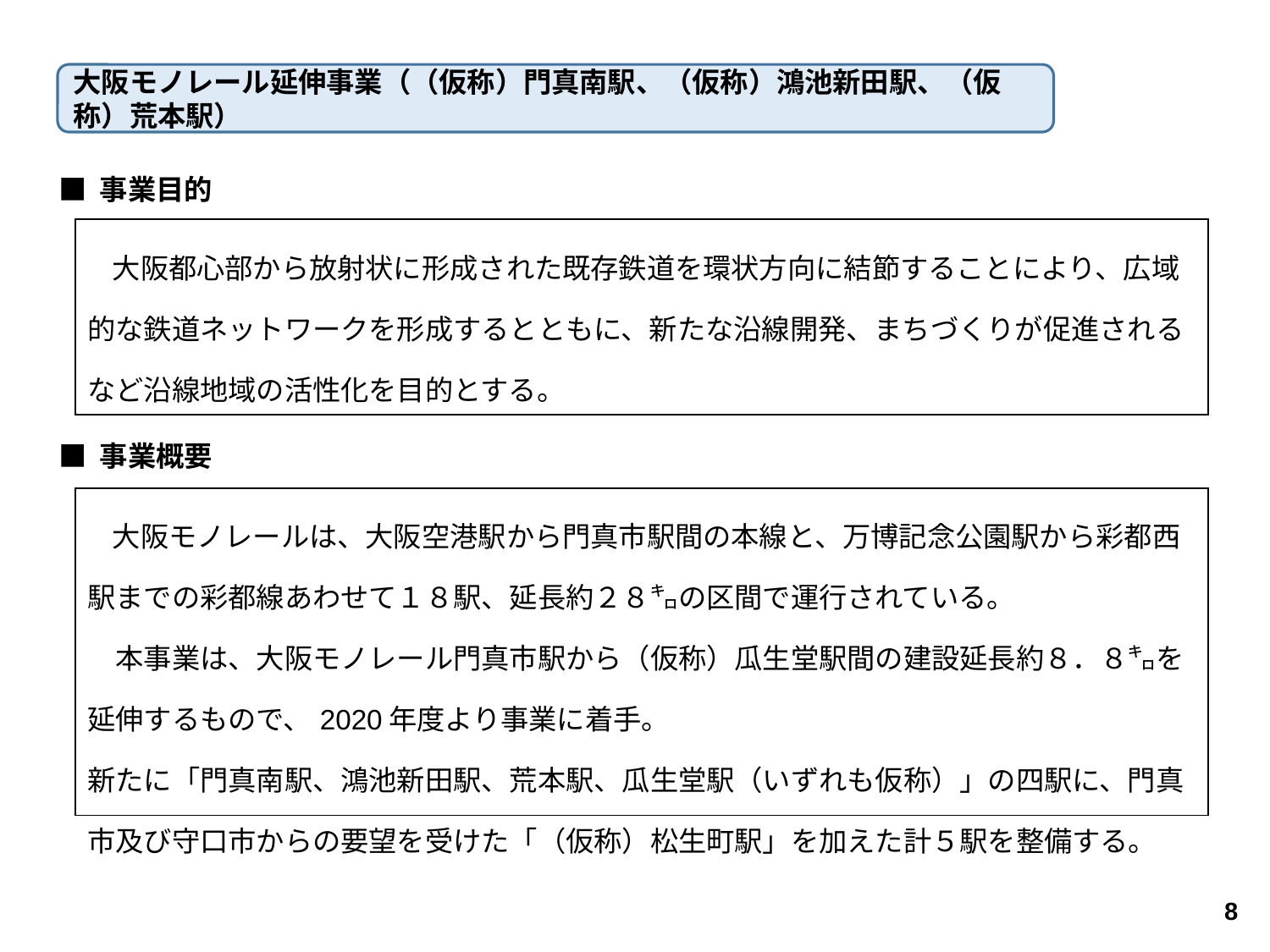

大阪モノレール延伸事業（（仮称）門真南駅、（仮称）鴻池新田駅、（仮称）荒本駅）
■ 事業目的
| 大阪都心部から放射状に形成された既存鉄道を環状方向に結節することにより、広域的な鉄道ネットワークを形成するとともに、新たな沿線開発、まちづくりが促進されるなど沿線地域の活性化を目的とする。 |
| --- |
■ 事業概要
| 大阪モノレールは、大阪空港駅から門真市駅間の本線と、万博記念公園駅から彩都西駅までの彩都線あわせて１８駅、延長約２８㌔の区間で運行されている。 　本事業は、大阪モノレール門真市駅から（仮称）瓜生堂駅間の建設延長約８．８㌔を延伸するもので、2020年度より事業に着手。 新たに「門真南駅、鴻池新田駅、荒本駅、瓜生堂駅（いずれも仮称）」の四駅に、門真市及び守口市からの要望を受けた「（仮称）松生町駅」を加えた計５駅を整備する。 |
| --- |
8